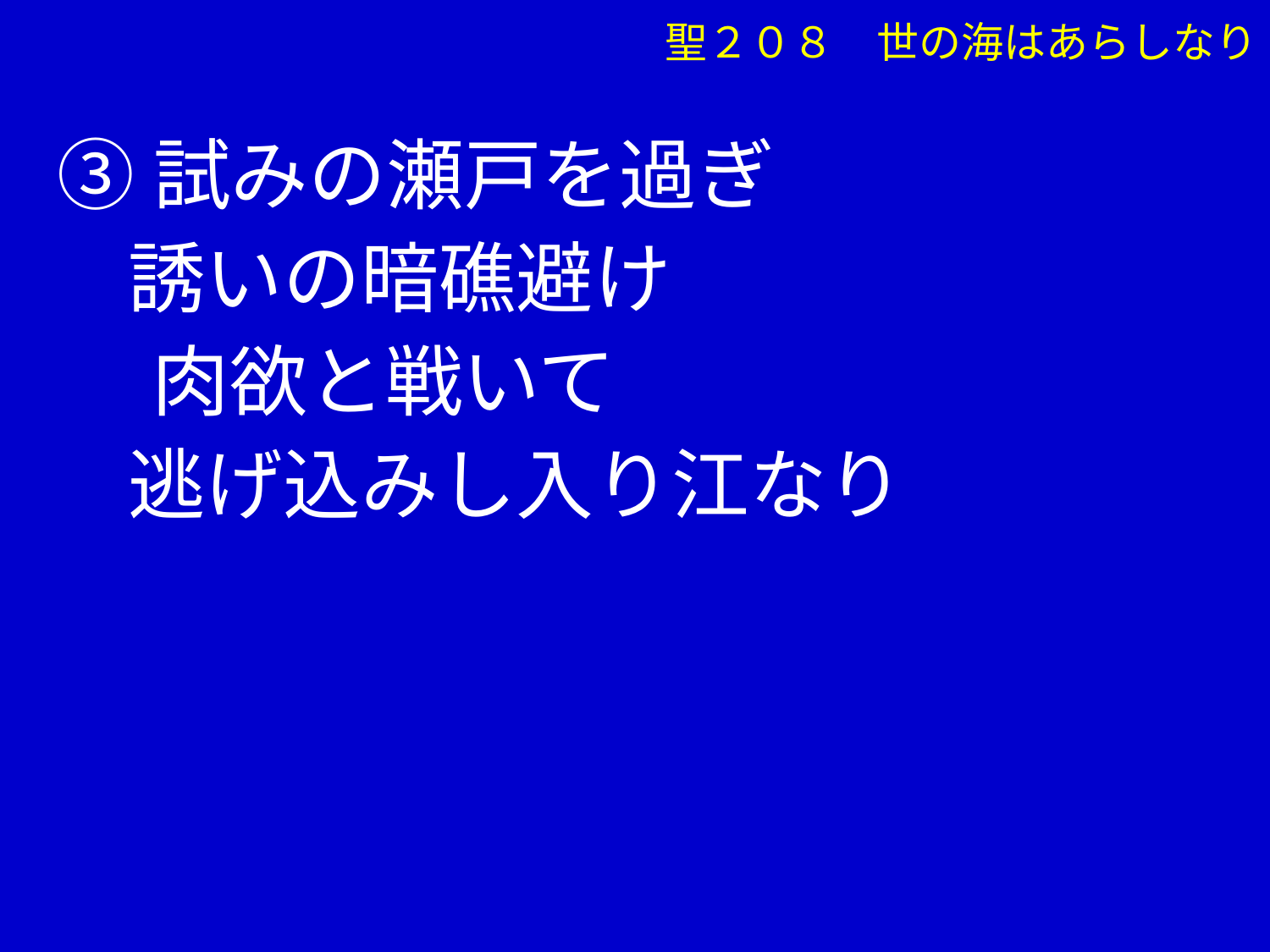

聖２０８　世の海はあらしなり
  ③試みの瀬戸を過ぎ
     誘いの暗礁避け
　   肉欲と戦いて
     逃げ込みし入り江なり